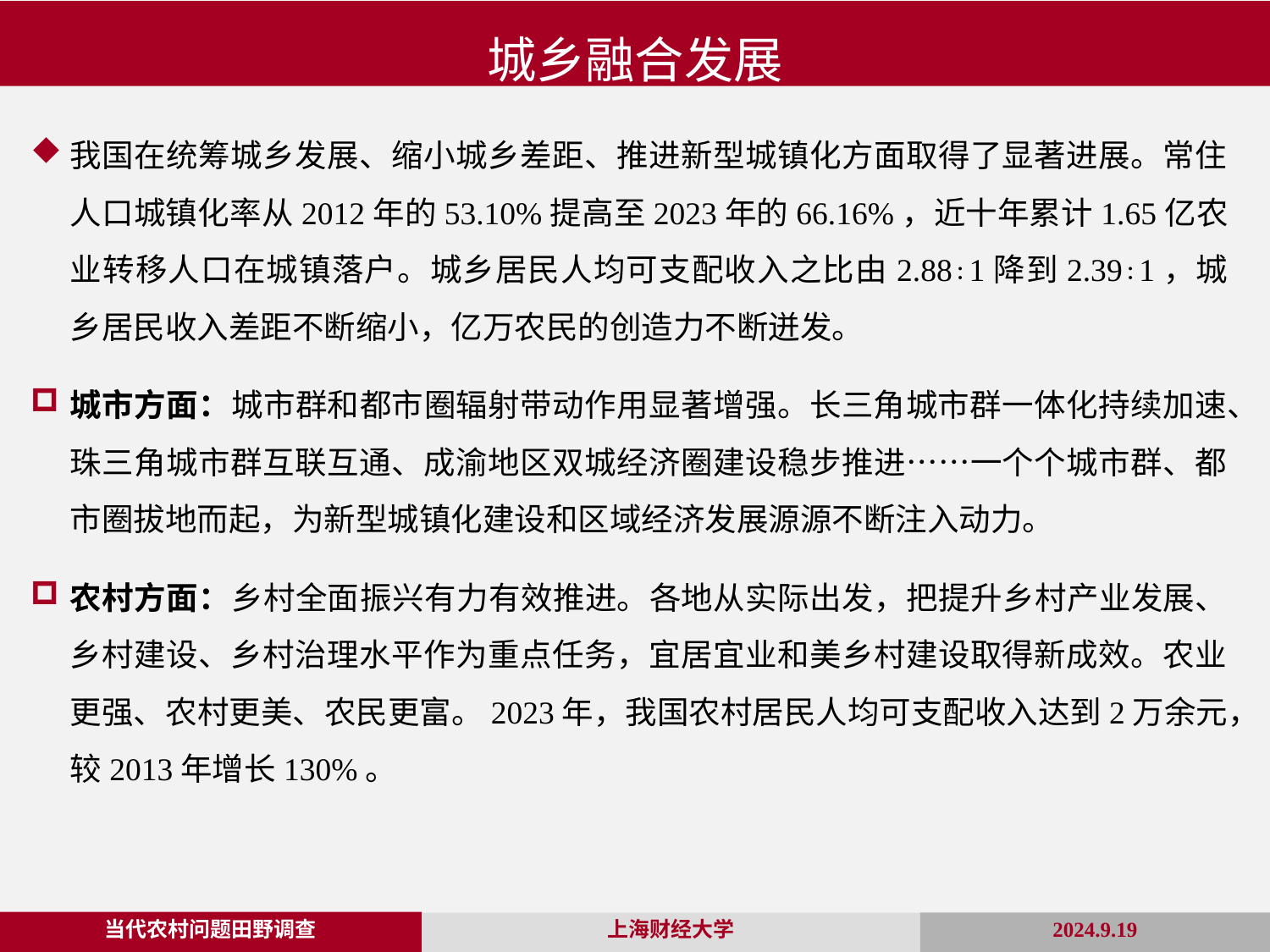

城乡融合发展
我国在统筹城乡发展、缩小城乡差距、推进新型城镇化方面取得了显著进展。常住人口城镇化率从2012年的53.10%提高至2023年的66.16%，近十年累计1.65亿农业转移人口在城镇落户。城乡居民人均可支配收入之比由2.88∶1降到2.39∶1，城乡居民收入差距不断缩小，亿万农民的创造力不断迸发。
城市方面：城市群和都市圈辐射带动作用显著增强。长三角城市群一体化持续加速、珠三角城市群互联互通、成渝地区双城经济圈建设稳步推进……一个个城市群、都市圈拔地而起，为新型城镇化建设和区域经济发展源源不断注入动力。
农村方面：乡村全面振兴有力有效推进。各地从实际出发，把提升乡村产业发展、乡村建设、乡村治理水平作为重点任务，宜居宜业和美乡村建设取得新成效。农业更强、农村更美、农民更富。2023年，我国农村居民人均可支配收入达到2万余元，较2013年增长130%。

当代农村问题田野调查
2024.9.19
上海财经大学